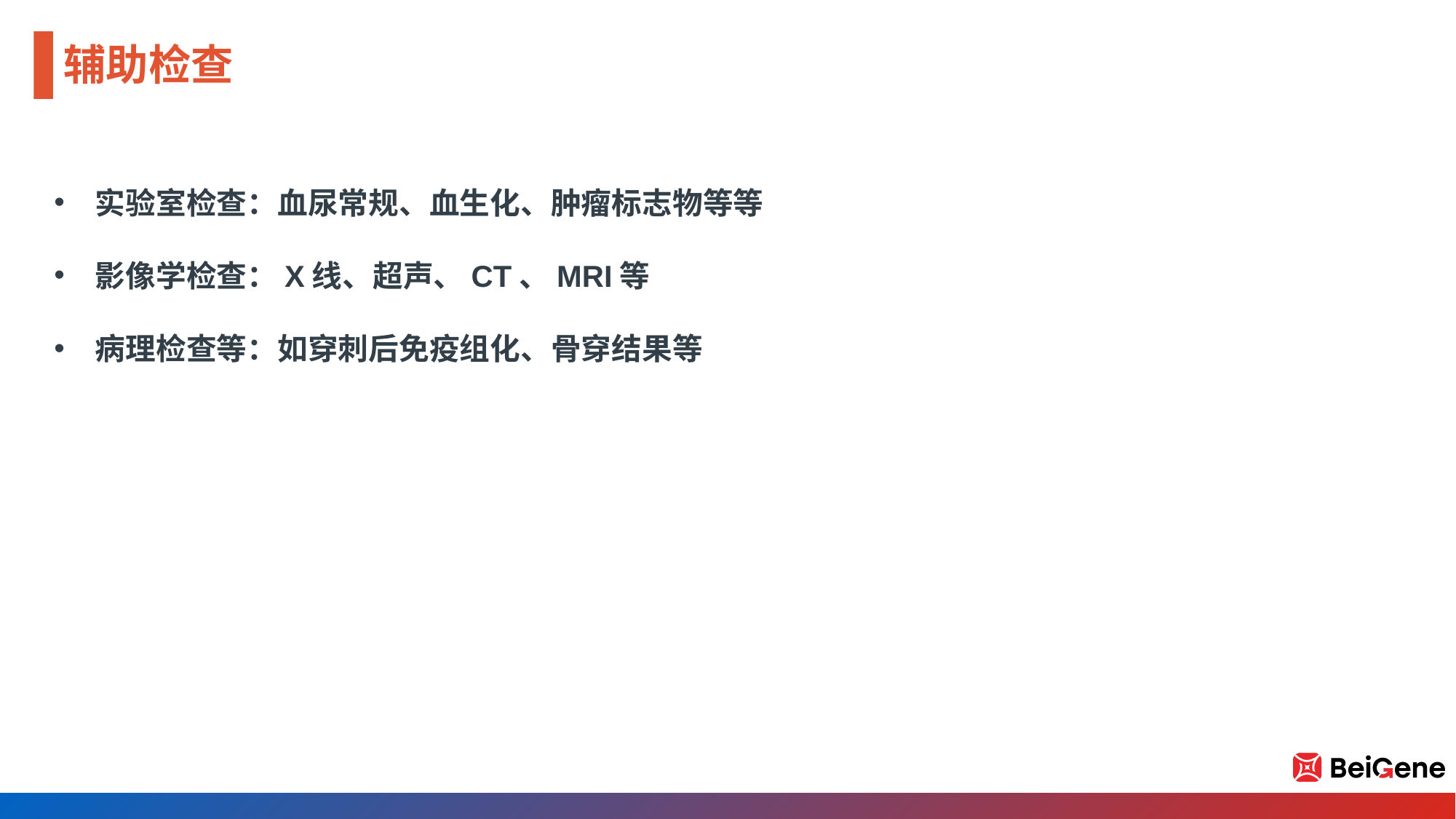

辅助检查
治疗经过

实验室检查：血尿常规、血生化、肿瘤标志物等等
影像学检查：X线、超声、CT、MRI等
病理检查等：如穿刺后免疫组化、骨穿结果等